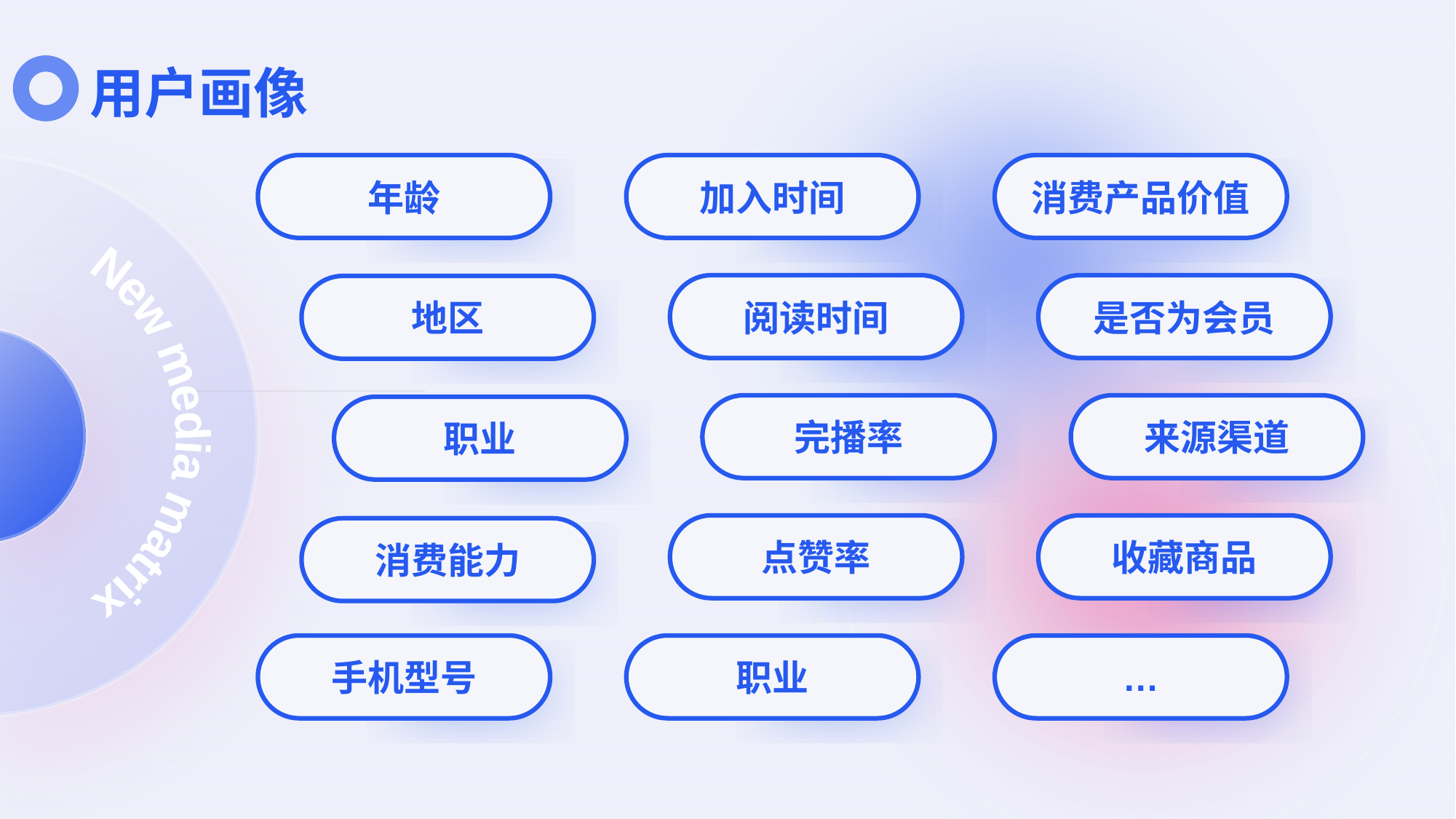

# 用户画像
年龄
加入时间
消费产品价值

New media matrix
阅读时间
是否为会员
地区

完播率
来源渠道
职业
点赞率
收藏商品
消费能力
手机型号
职业
…